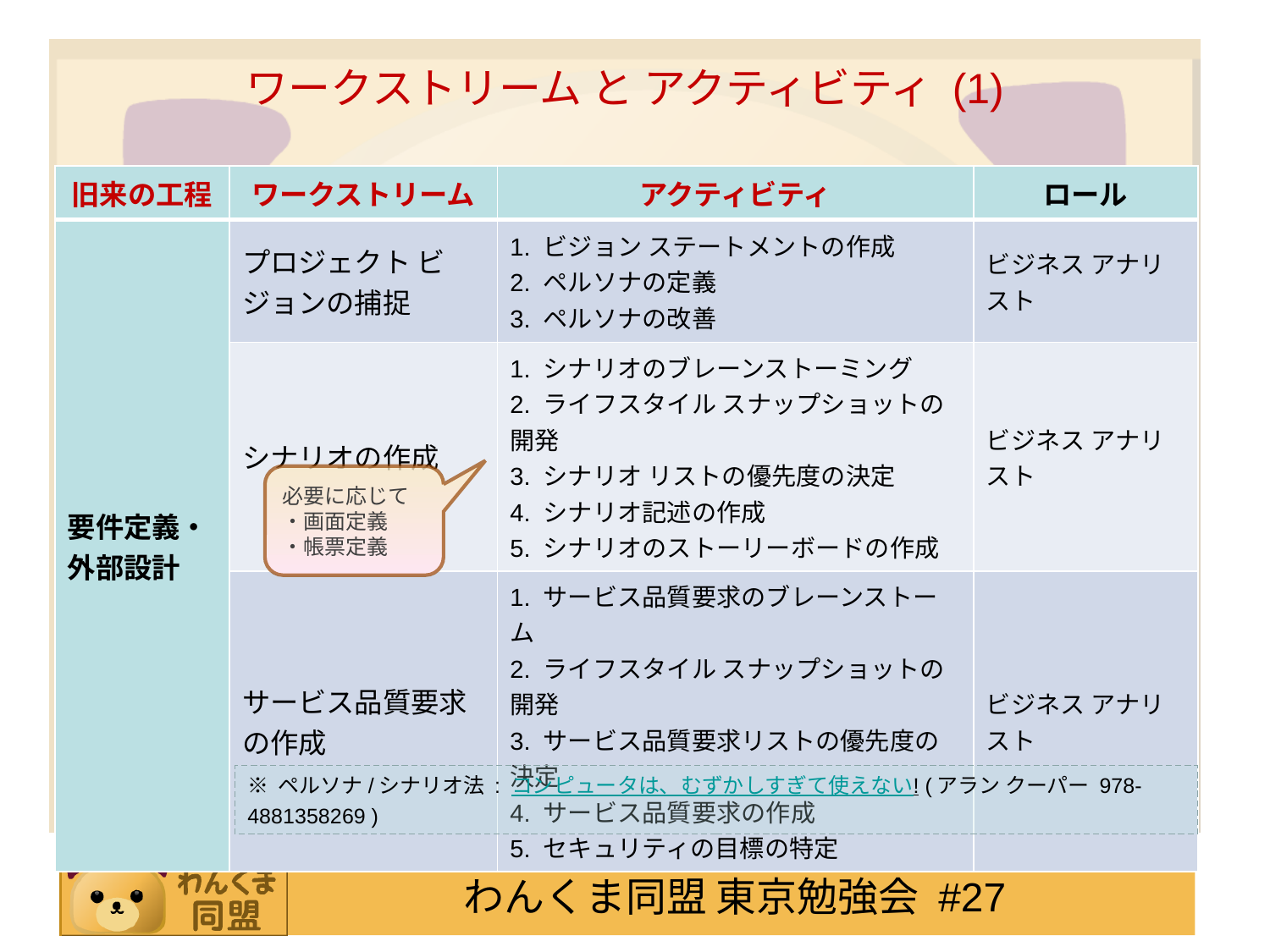

ワークストリーム と アクティビティ (1)
| 旧来の工程 | ワークストリーム | アクティビティ | ロール |
| --- | --- | --- | --- |
| 要件定義・外部設計 | プロジェクト ビジョンの捕捉 | 1. ビジョン ステートメントの作成 2. ペルソナの定義 3. ペルソナの改善 | ビジネス アナリスト |
|  | シナリオの作成 | 1. シナリオのブレーンストーミング 2. ライフスタイル スナップショットの開発 3. シナリオ リストの優先度の決定 4. シナリオ記述の作成 5. シナリオのストーリーボードの作成 | ビジネス アナリスト |
|  | サービス品質要求の作成 | 1. サービス品質要求のブレーンストーム 2. ライフスタイル スナップショットの開発 3. サービス品質要求リストの優先度の決定 4. サービス品質要求の作成 5. セキュリティの目標の特定 | ビジネス アナリスト |
必要に応じて
・画面定義
・帳票定義
※ ペルソナ/シナリオ法 : コンピュータは、むずかしすぎて使えない! (アラン クーパー 978-4881358269 )